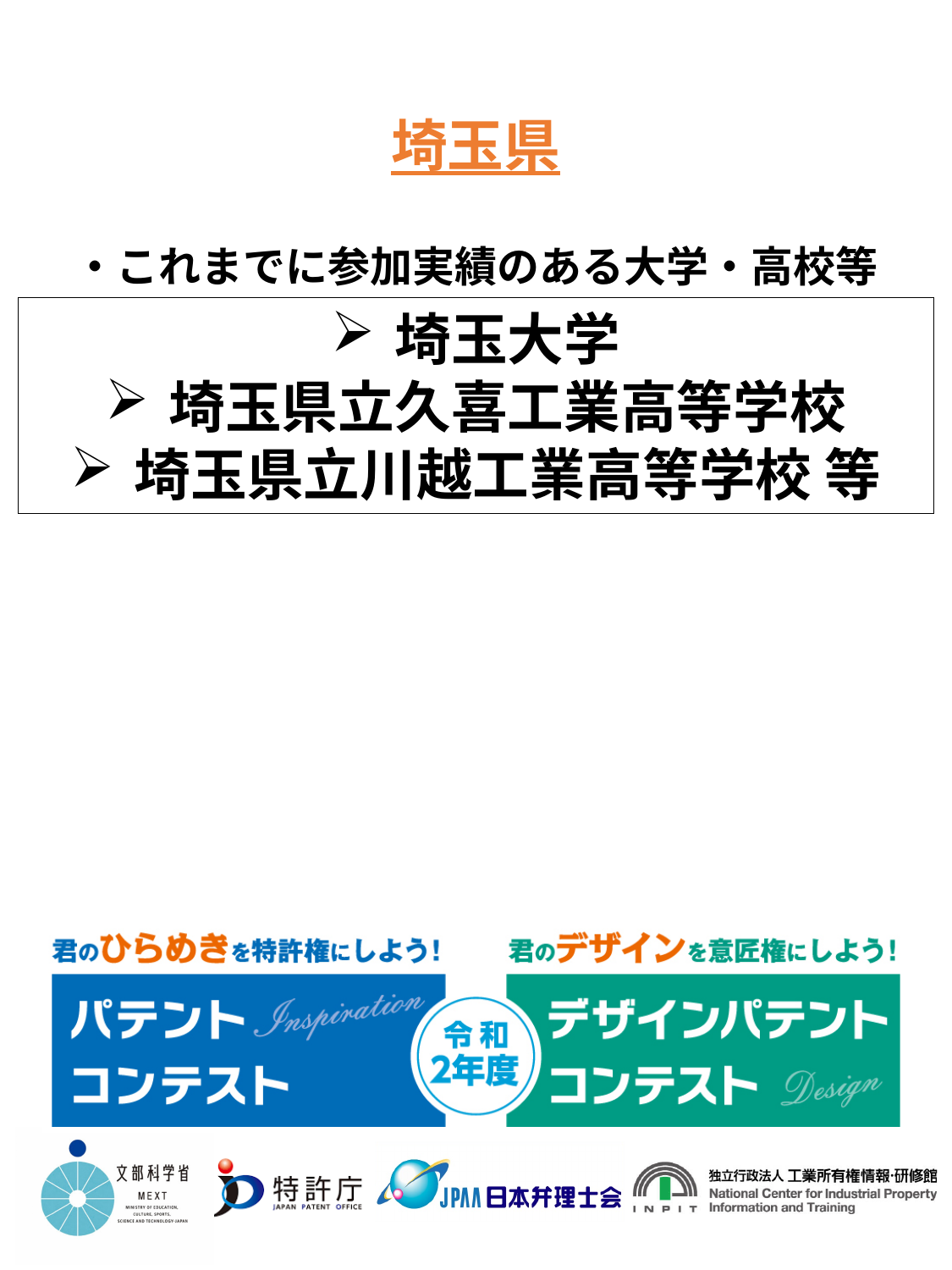

埼玉県
・これまでに参加実績のある大学・高校等
埼玉大学
埼玉県立久喜工業高等学校
埼玉県立川越工業高等学校 等